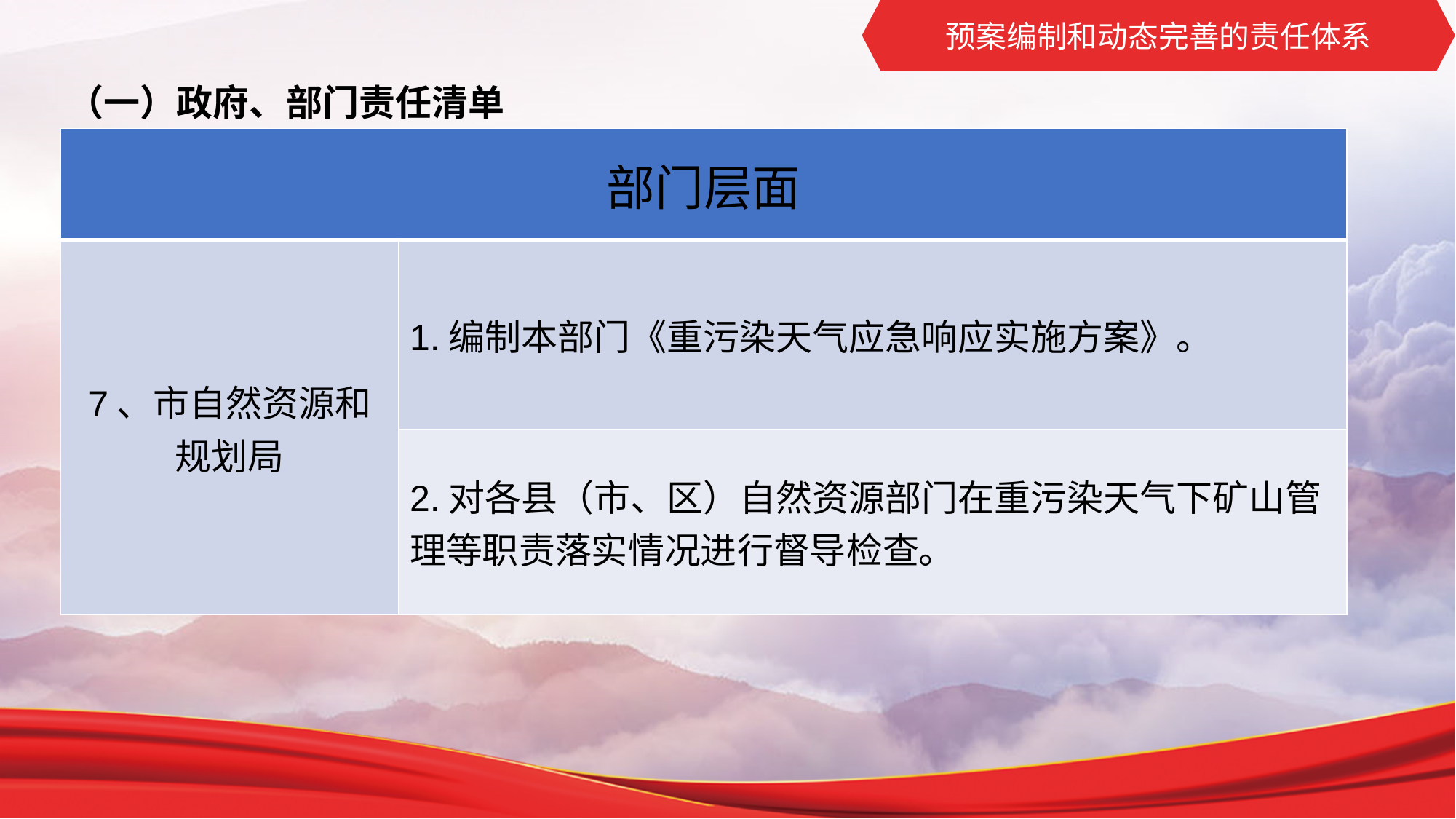

预案编制和动态完善的责任体系
（一）政府、部门责任清单
| 部门层面 |  |
| --- | --- |
| 7、市自然资源和规划局 | 1.编制本部门《重污染天气应急响应实施方案》。 |
|  | 2.对各县（市、区）自然资源部门在重污染天气下矿山管理等职责落实情况进行督导检查。 |